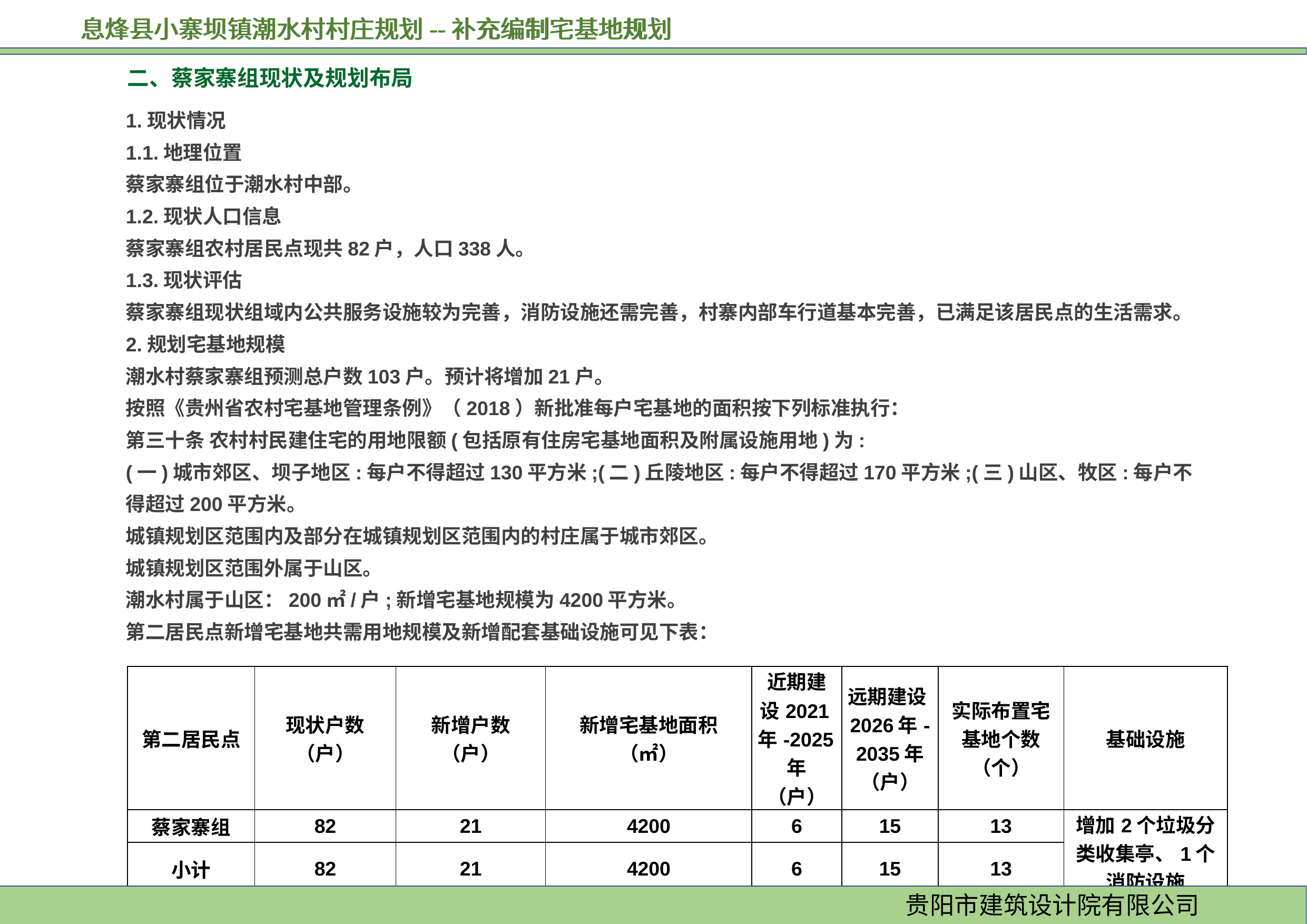

息烽县小寨坝镇潮水村村庄规划--补充编制宅基地规划

1.现状情况
1.1.地理位置
蔡家寨组位于潮水村中部。
1.2.现状人口信息
蔡家寨组农村居民点现共82户，人口338人。
1.3.现状评估
蔡家寨组现状组域内公共服务设施较为完善，消防设施还需完善，村寨内部车行道基本完善，已满足该居民点的生活需求。
2.规划宅基地规模
潮水村蔡家寨组预测总户数103户。预计将增加21户。
按照《贵州省农村宅基地管理条例》（2018）新批准每户宅基地的面积按下列标准执行：
第三十条 农村村民建住宅的用地限额(包括原有住房宅基地面积及附属设施用地)为:
(一)城市郊区、坝子地区:每户不得超过130平方米;(二)丘陵地区:每户不得超过170平方米;(三)山区、牧区:每户不得超过200平方米。
城镇规划区范围内及部分在城镇规划区范围内的村庄属于城市郊区。
城镇规划区范围外属于山区。
潮水村属于山区：200㎡/户;新增宅基地规模为4200平方米。
第二居民点新增宅基地共需用地规模及新增配套基础设施可见下表：

二、蔡家寨组现状及规划布局
| 第二居民点 | 现状户数（户） | 新增户数（户） | 新增宅基地面积（㎡） | 近期建设2021年-2025年（户） | 远期建设2026年-2035年（户） | 实际布置宅基地个数（个） | 基础设施 |
| --- | --- | --- | --- | --- | --- | --- | --- |
| 蔡家寨组 | 82 | 21 | 4200 | 6 | 15 | 13 | 增加2个垃圾分类收集亭、1个消防设施 |
| 小计 | 82 | 21 | 4200 | 6 | 15 | 13 |  |

贵阳市建筑设计院有限公司